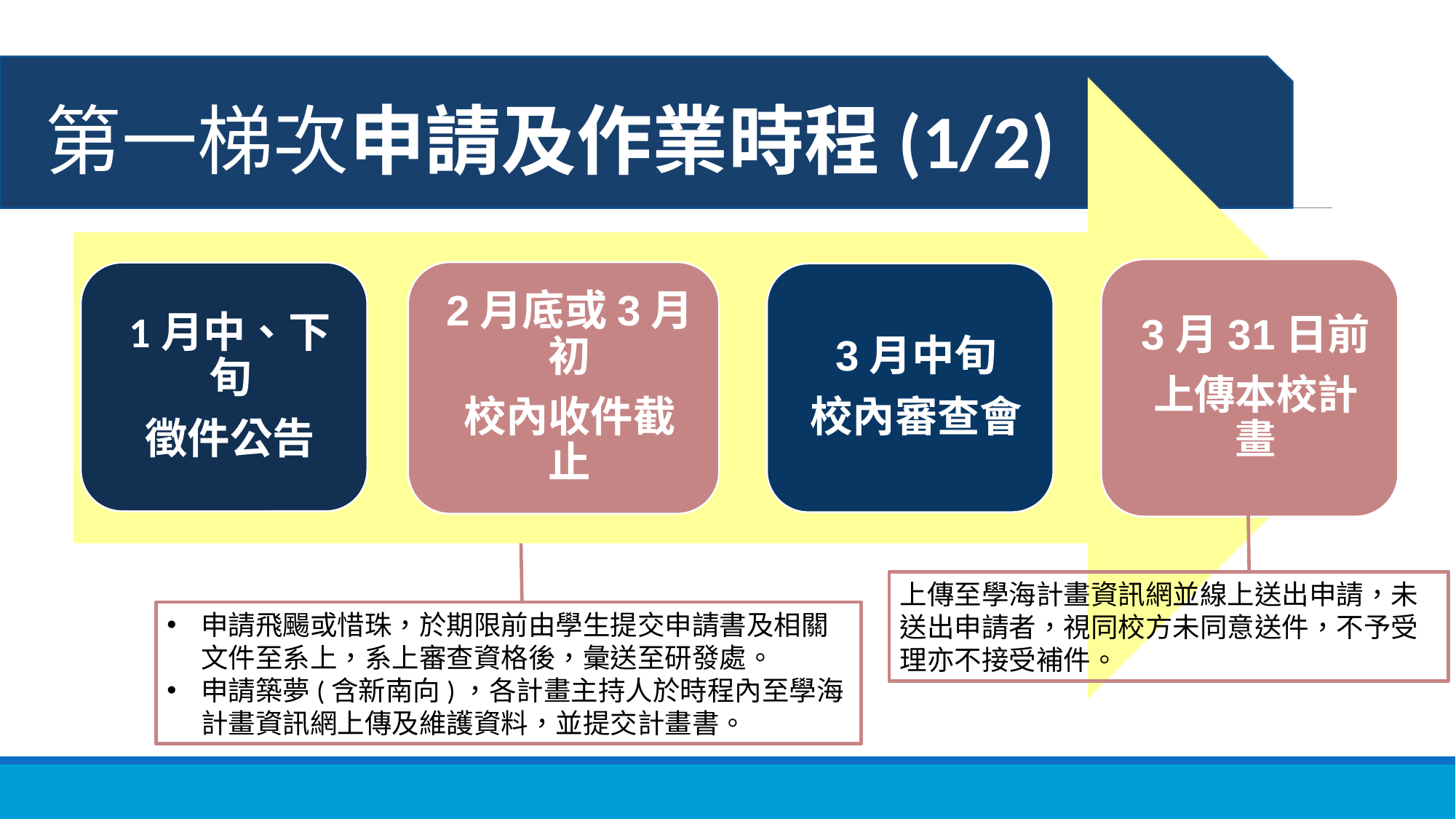

第一梯次申請及作業時程(1/2)
1月中、下旬
徵件公告
2月底或3月初
校內收件截止
3月中旬
校內審查會
3月31日前
上傳本校計畫

上傳至學海計畫資訊網並線上送出申請，未送出申請者，視同校方未同意送件，不予受理亦不接受補件。
申請飛颺或惜珠，於期限前由學生提交申請書及相關文件至系上，系上審查資格後，彙送至研發處。
申請築夢(含新南向)，各計畫主持人於時程內至學海計畫資訊網上傳及維護資料，並提交計畫書。